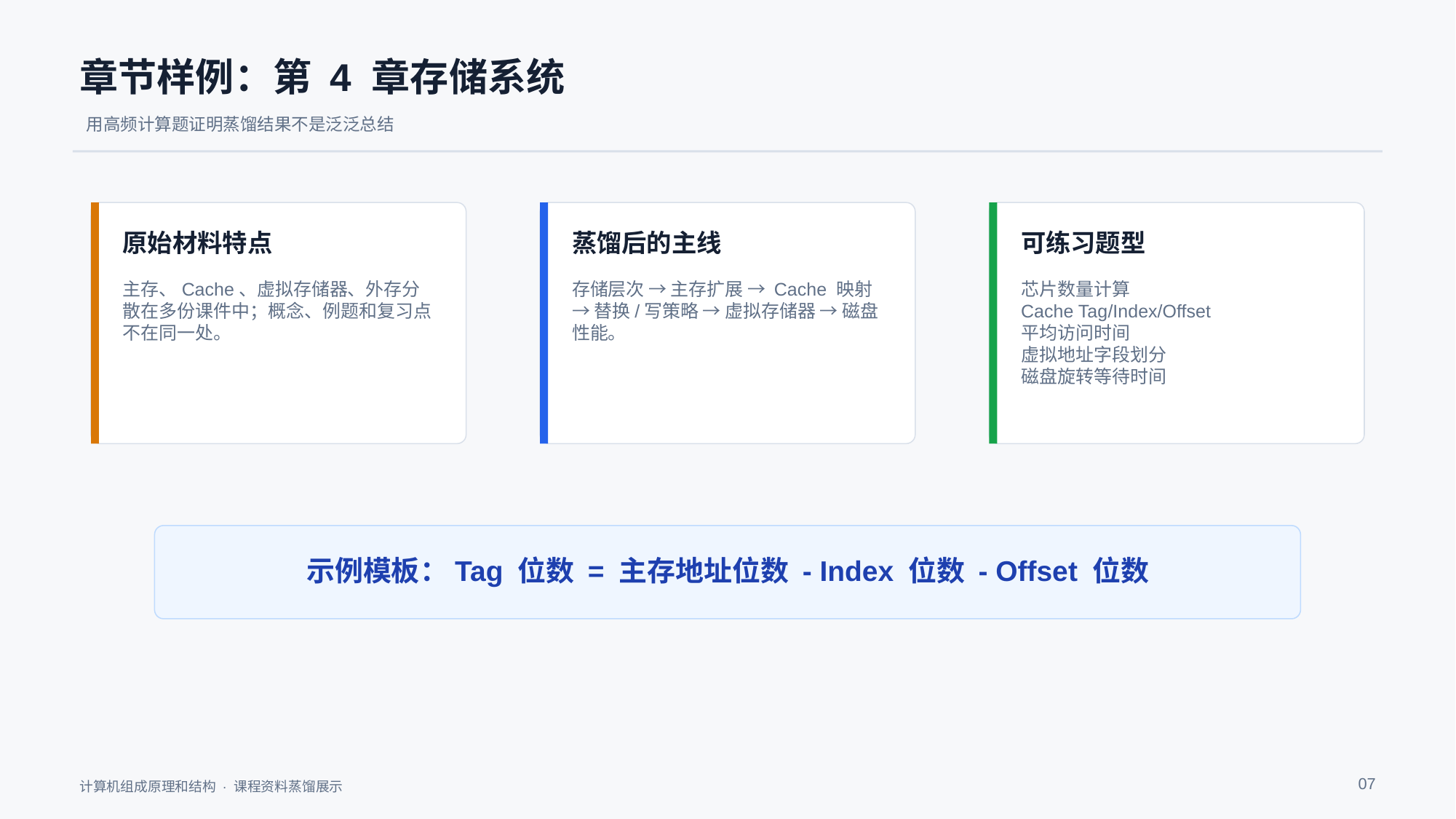

章节样例：第 4 章存储系统
用高频计算题证明蒸馏结果不是泛泛总结

原始材料特点
蒸馏后的主线
可练习题型
主存、Cache、虚拟存储器、外存分散在多份课件中；概念、例题和复习点不在同一处。
存储层次 → 主存扩展 → Cache 映射 → 替换/写策略 → 虚拟存储器 → 磁盘性能。
芯片数量计算
Cache Tag/Index/Offset
平均访问时间
虚拟地址字段划分
磁盘旋转等待时间

示例模板：Tag 位数 = 主存地址位数 - Index 位数 - Offset 位数
07
计算机组成原理和结构 · 课程资料蒸馏展示